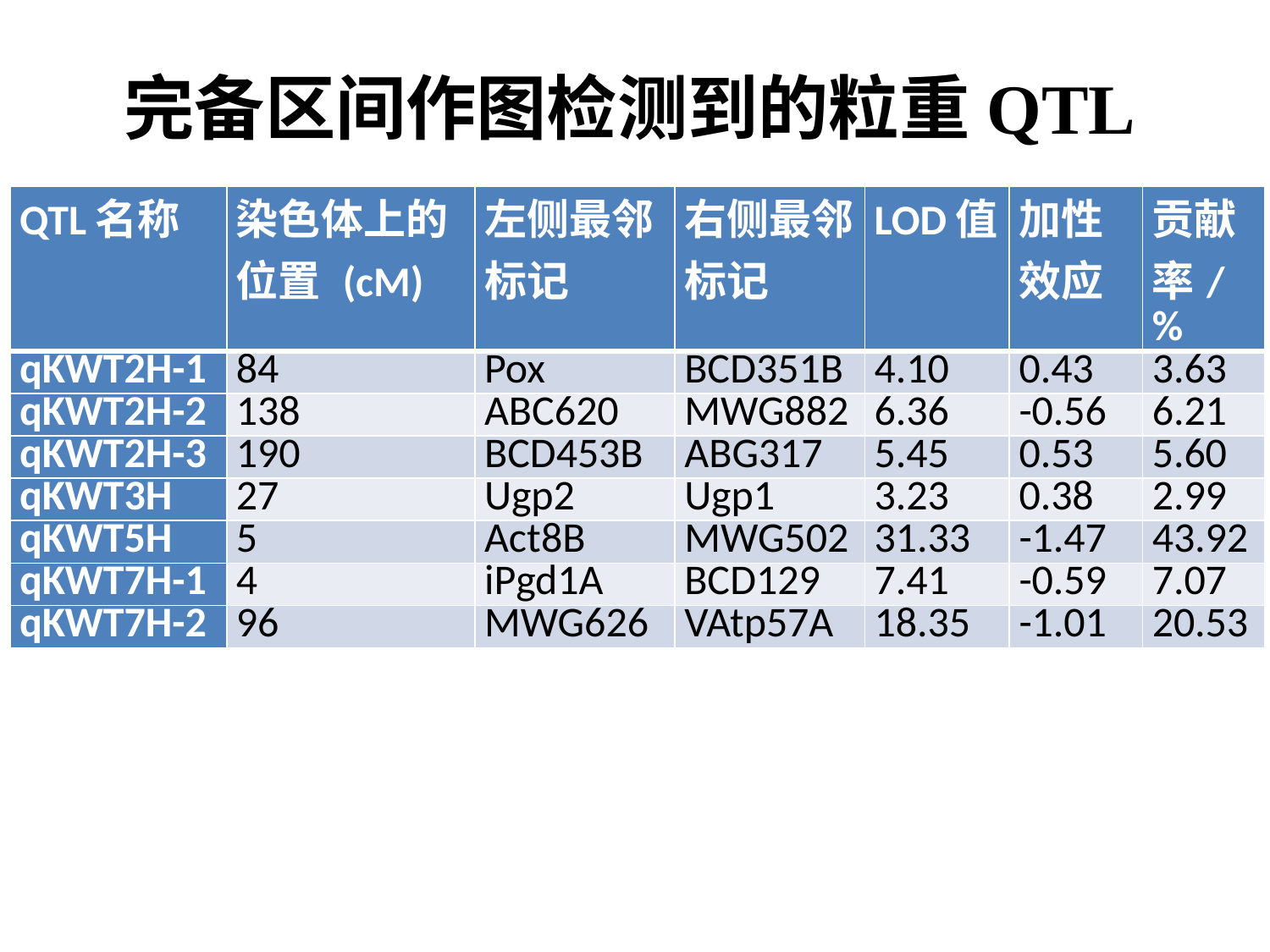

# 完备区间作图检测到的粒重QTL
| QTL名称 | 染色体上的位置 (cM) | 左侧最邻标记 | 右侧最邻标记 | LOD值 | 加性效应 | 贡献率/% |
| --- | --- | --- | --- | --- | --- | --- |
| qKWT2H-1 | 84 | Pox | BCD351B | 4.10 | 0.43 | 3.63 |
| qKWT2H-2 | 138 | ABC620 | MWG882 | 6.36 | -0.56 | 6.21 |
| qKWT2H-3 | 190 | BCD453B | ABG317 | 5.45 | 0.53 | 5.60 |
| qKWT3H | 27 | Ugp2 | Ugp1 | 3.23 | 0.38 | 2.99 |
| qKWT5H | 5 | Act8B | MWG502 | 31.33 | -1.47 | 43.92 |
| qKWT7H-1 | 4 | iPgd1A | BCD129 | 7.41 | -0.59 | 7.07 |
| qKWT7H-2 | 96 | MWG626 | VAtp57A | 18.35 | -1.01 | 20.53 |